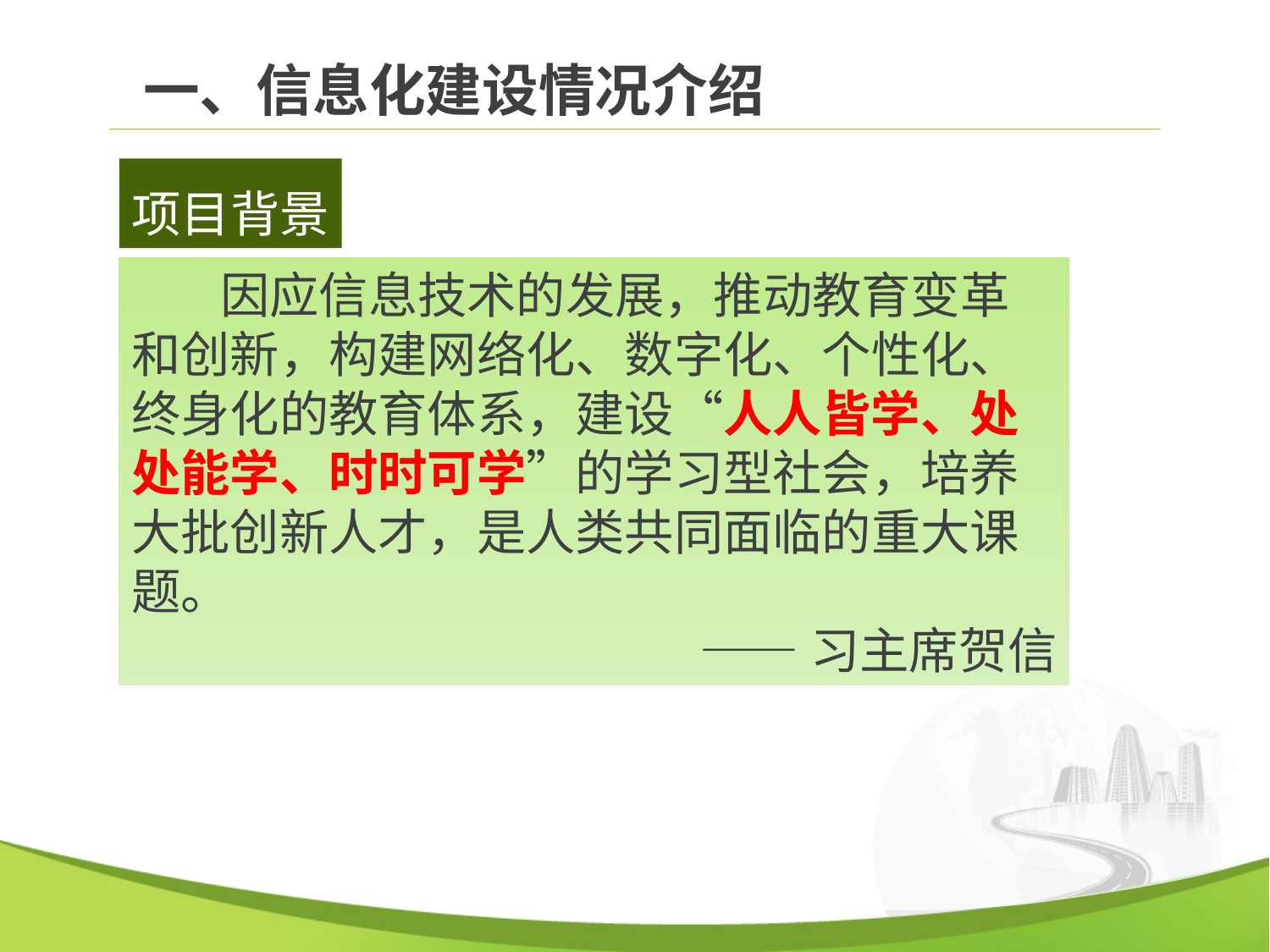

一、信息化建设情况介绍
项目背景
       因应信息技术的发展，推动教育变革和创新，构建网络化、数字化、个性化、终身化的教育体系，建设“人人皆学、处处能学、时时可学”的学习型社会，培养大批创新人才，是人类共同面临的重大课题。
——习主席贺信